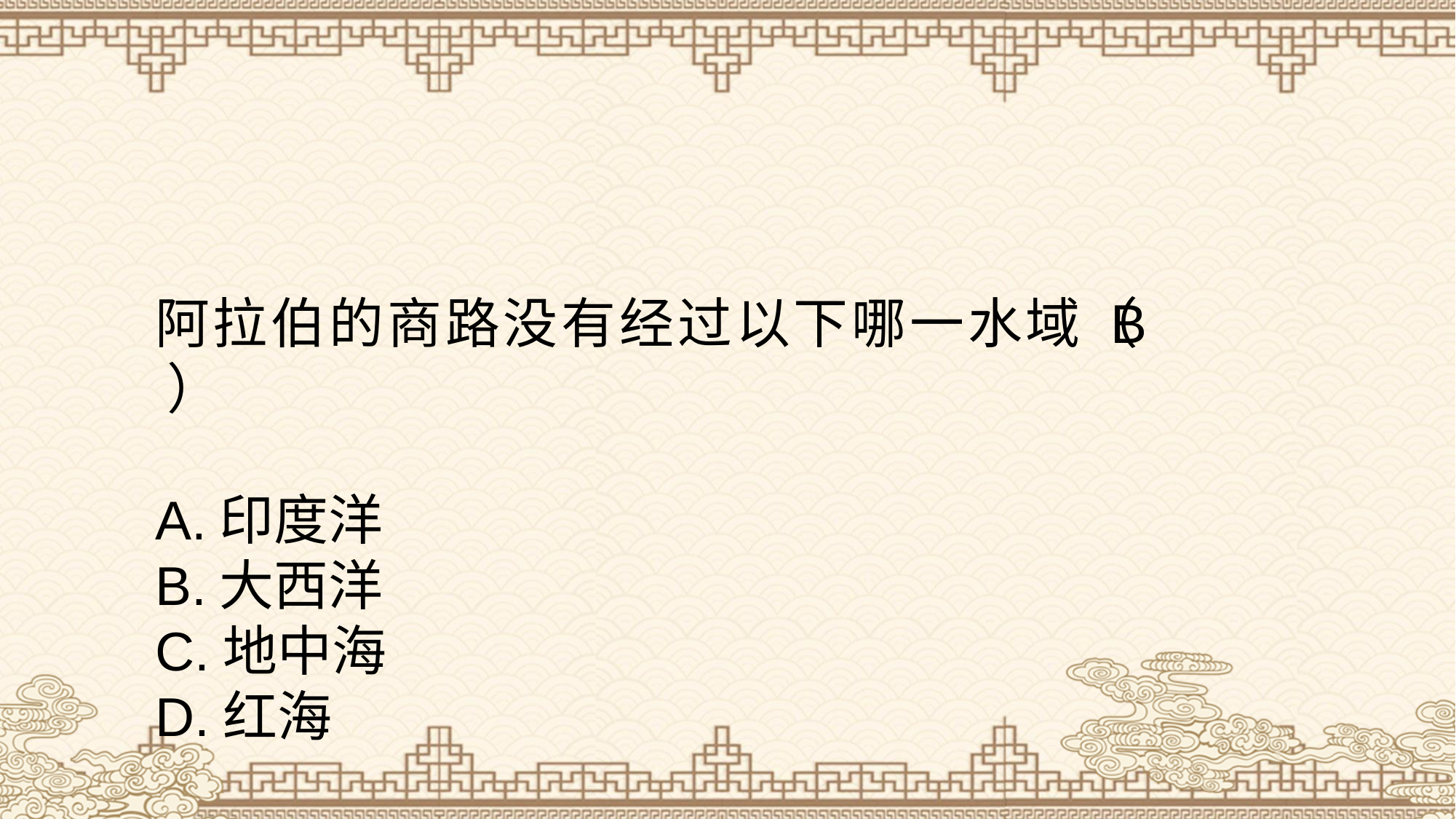

阿拉伯的商路没有经过以下哪一水域（    ）

A.印度洋
B.大西洋
C.地中海
D.红海
B